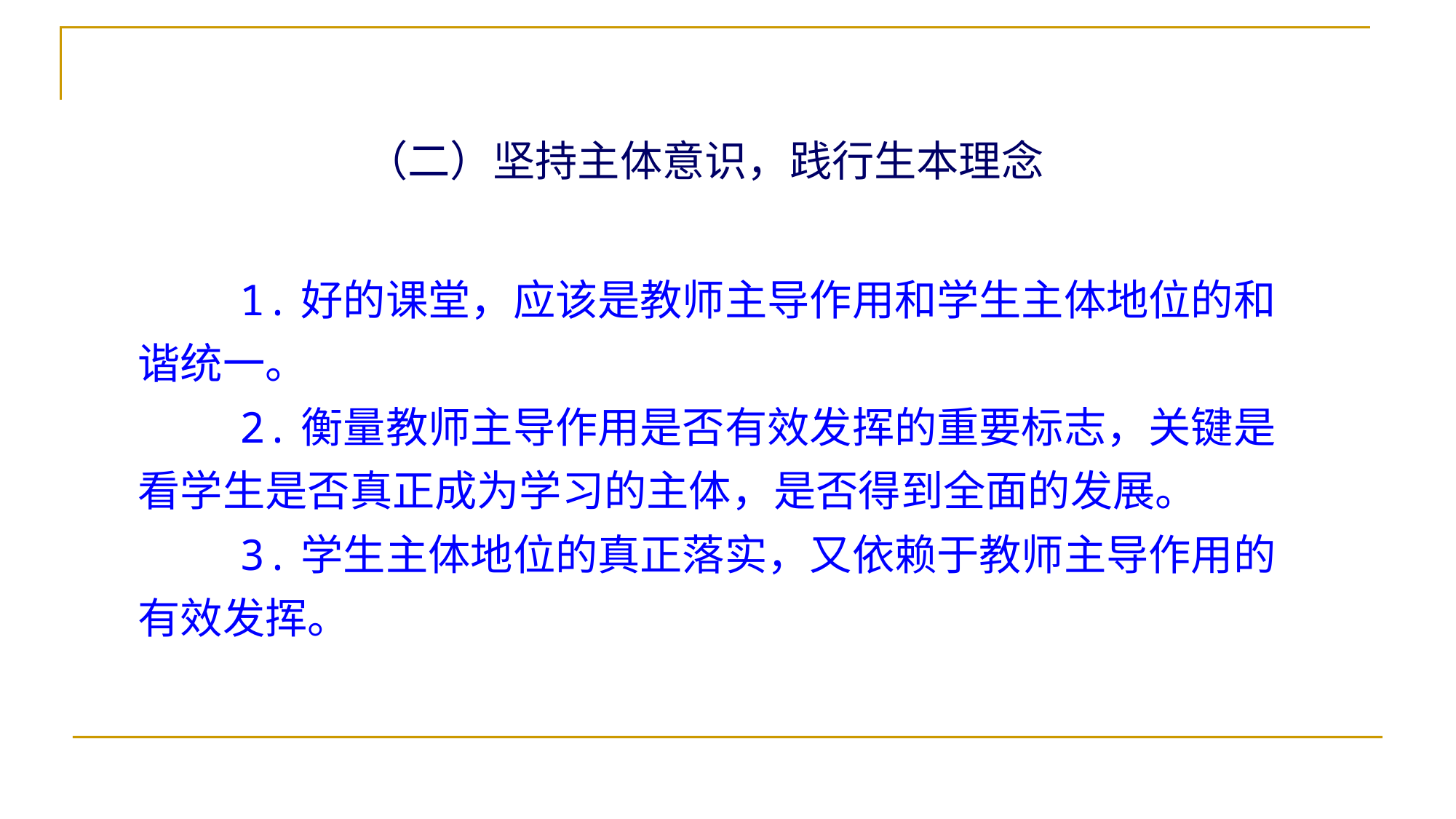

（二）坚持主体意识，践行生本理念
    1.好的课堂，应该是教师主导作用和学生主体地位的和谐统一。
    2.衡量教师主导作用是否有效发挥的重要标志，关键是看学生是否真正成为学习的主体，是否得到全面的发展。
    3.学生主体地位的真正落实，又依赖于教师主导作用的有效发挥。